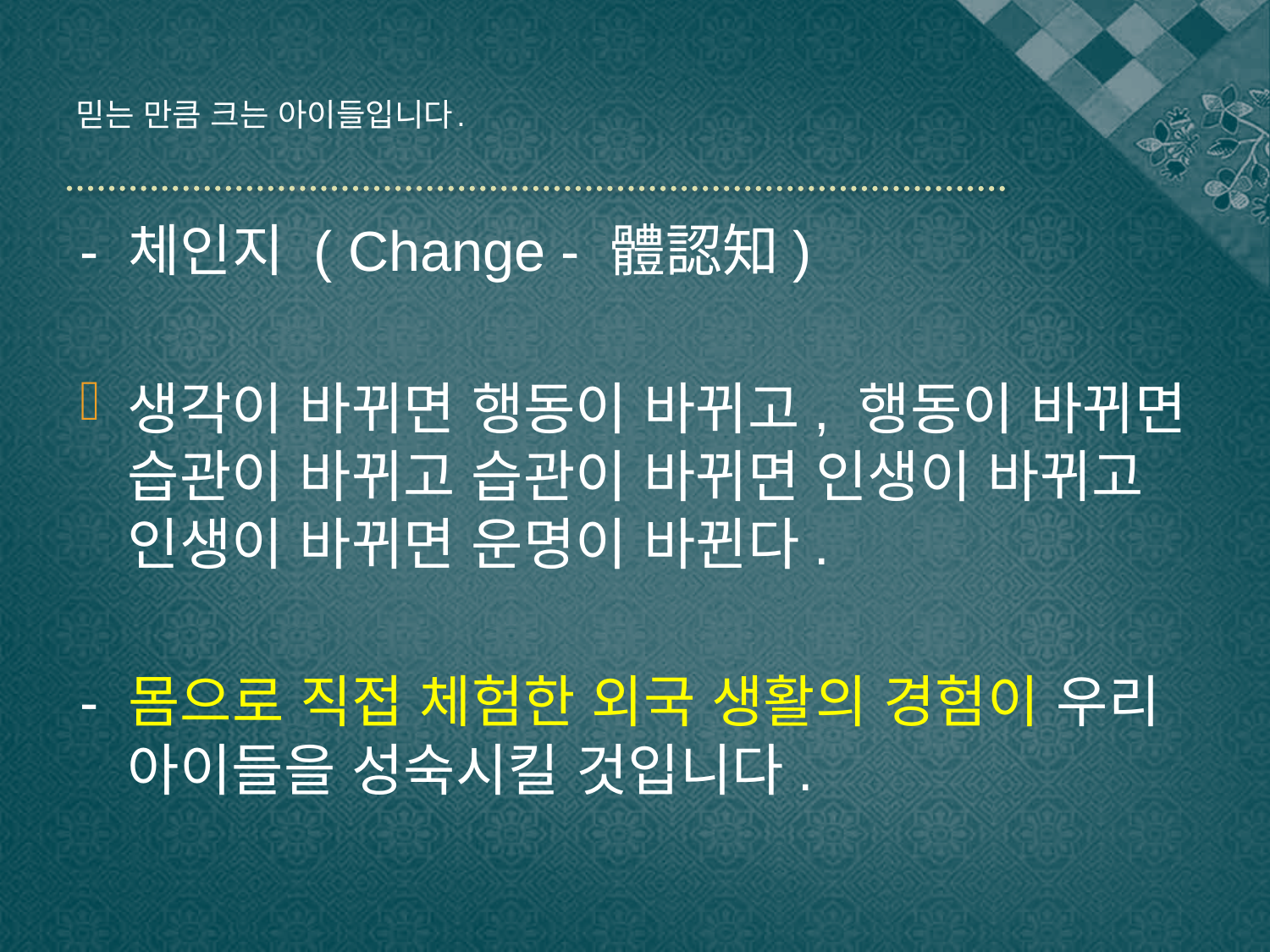

# 믿는 만큼 크는 아이들입니다.
- 체인지 ( Change - 體認知)

생각이 바뀌면 행동이 바뀌고, 행동이 바뀌면 습관이 바뀌고 습관이 바뀌면 인생이 바뀌고 인생이 바뀌면 운명이 바뀐다.

- 몸으로 직접 체험한 외국 생활의 경험이 우리 아이들을 성숙시킬 것입니다.